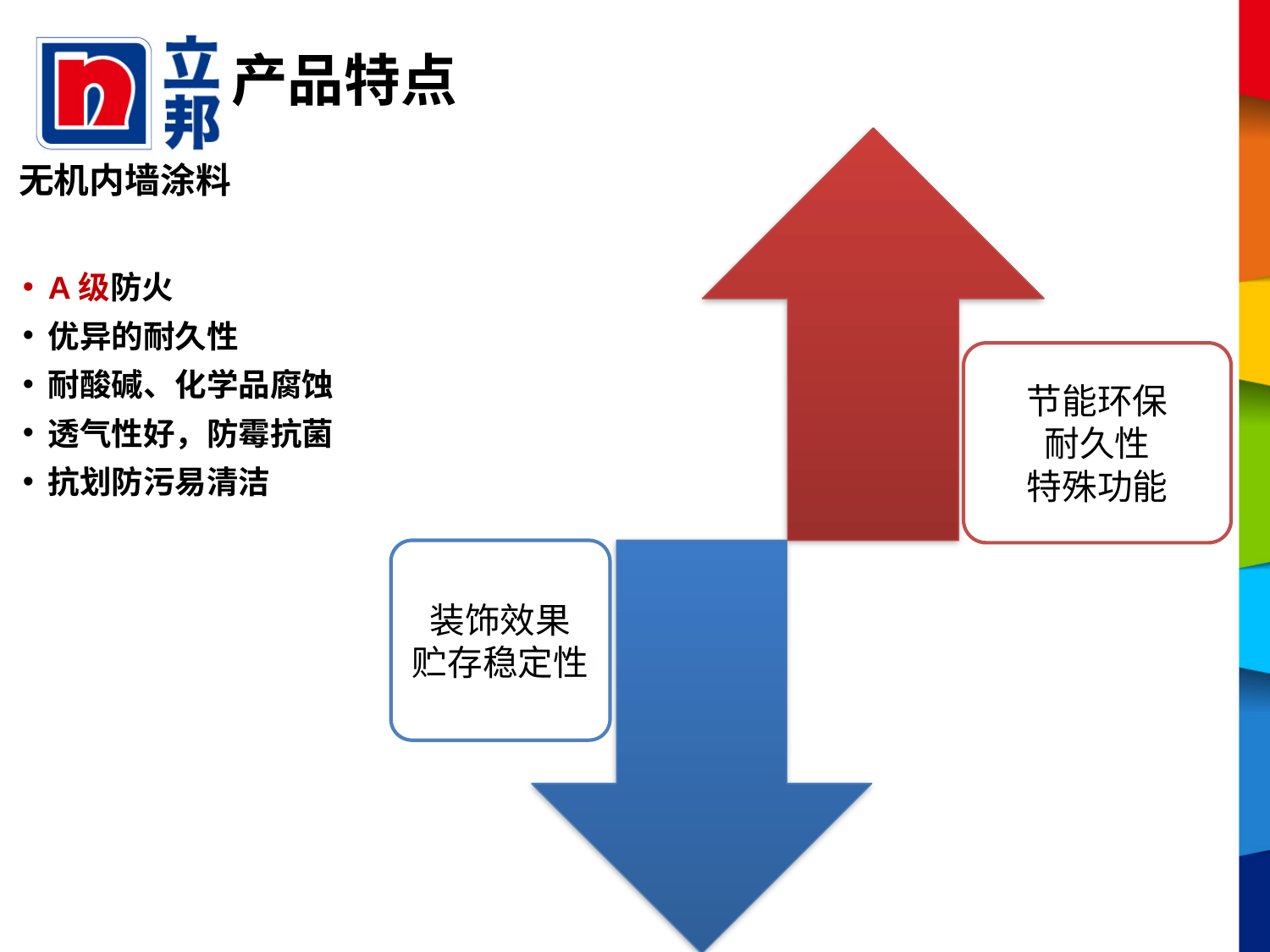

产品特点

无机内墙涂料
A级防火
优异的耐久性
耐酸碱、化学品腐蚀
透气性好，防霉抗菌
抗划防污易清洁
节能环保
耐久性
特殊功能
装饰效果
贮存稳定性